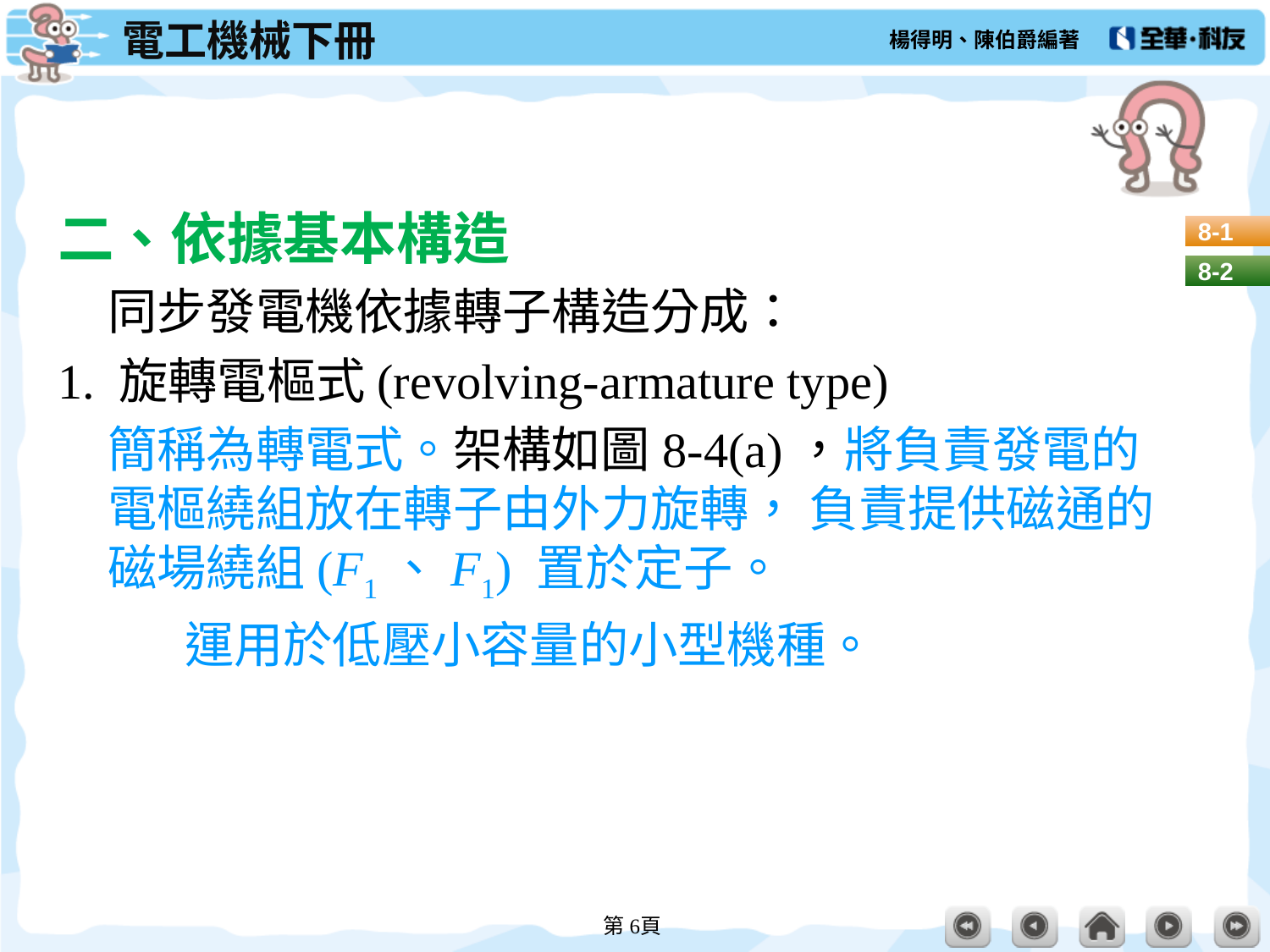

#
二、依據基本構造
同步發電機依據轉子構造分成：
1. 旋轉電樞式(revolving-armature type)
簡稱為轉電式。架構如圖8-4(a)，將負責發電的電樞繞組放在轉子由外力旋轉， 負責提供磁通的磁場繞組(F1、F1) 置於定子。
	運用於低壓小容量的小型機種。